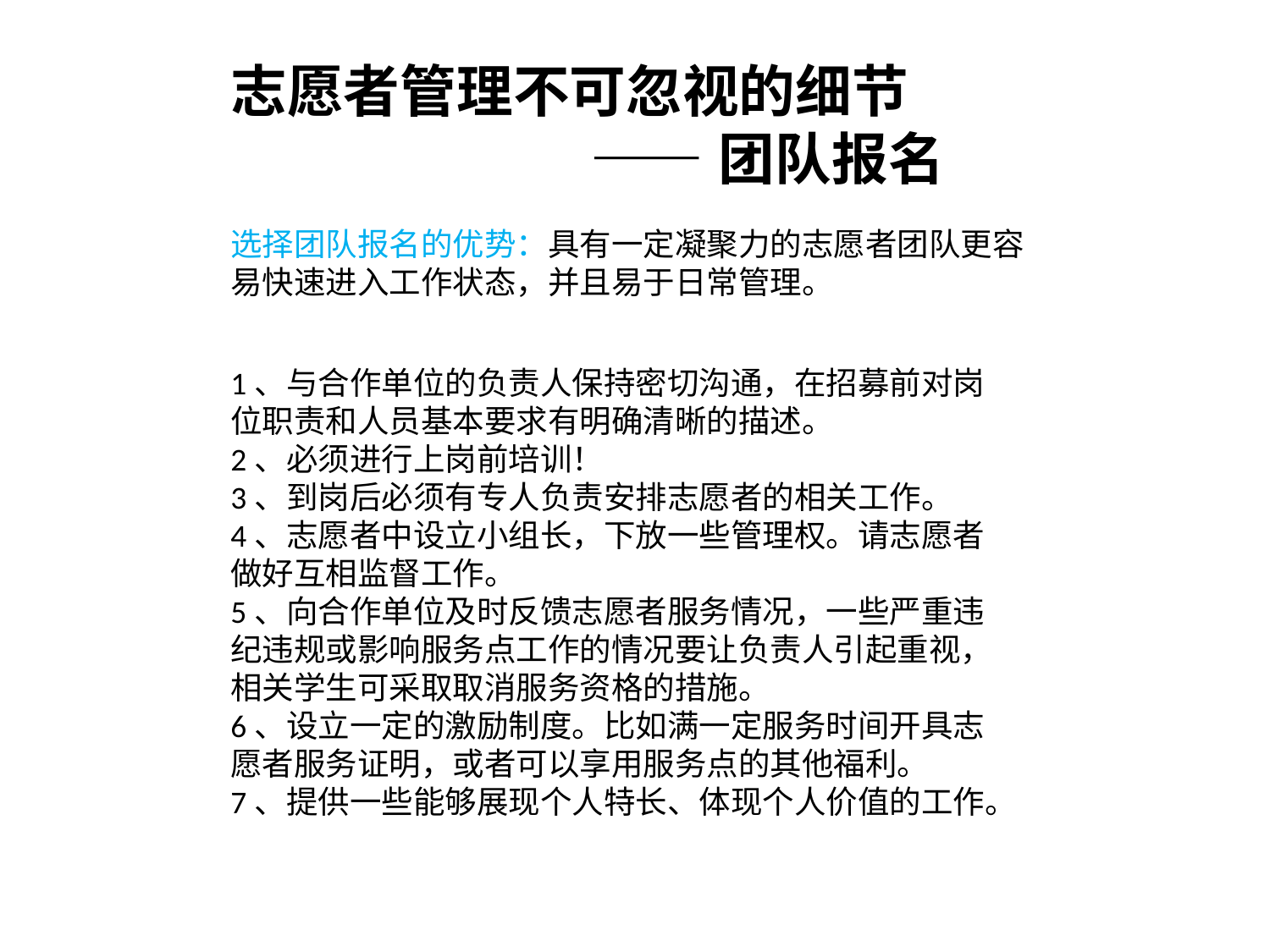

志愿者管理不可忽视的细节
                            ——团队报名
选择团队报名的优势：具有一定凝聚力的志愿者团队更容易快速进入工作状态，并且易于日常管理。
1、与合作单位的负责人保持密切沟通，在招募前对岗位职责和人员基本要求有明确清晰的描述。
2、必须进行上岗前培训！
3、到岗后必须有专人负责安排志愿者的相关工作。
4、志愿者中设立小组长，下放一些管理权。请志愿者做好互相监督工作。
5、向合作单位及时反馈志愿者服务情况，一些严重违纪违规或影响服务点工作的情况要让负责人引起重视，相关学生可采取取消服务资格的措施。
6、设立一定的激励制度。比如满一定服务时间开具志愿者服务证明，或者可以享用服务点的其他福利。
7、提供一些能够展现个人特长、体现个人价值的工作。